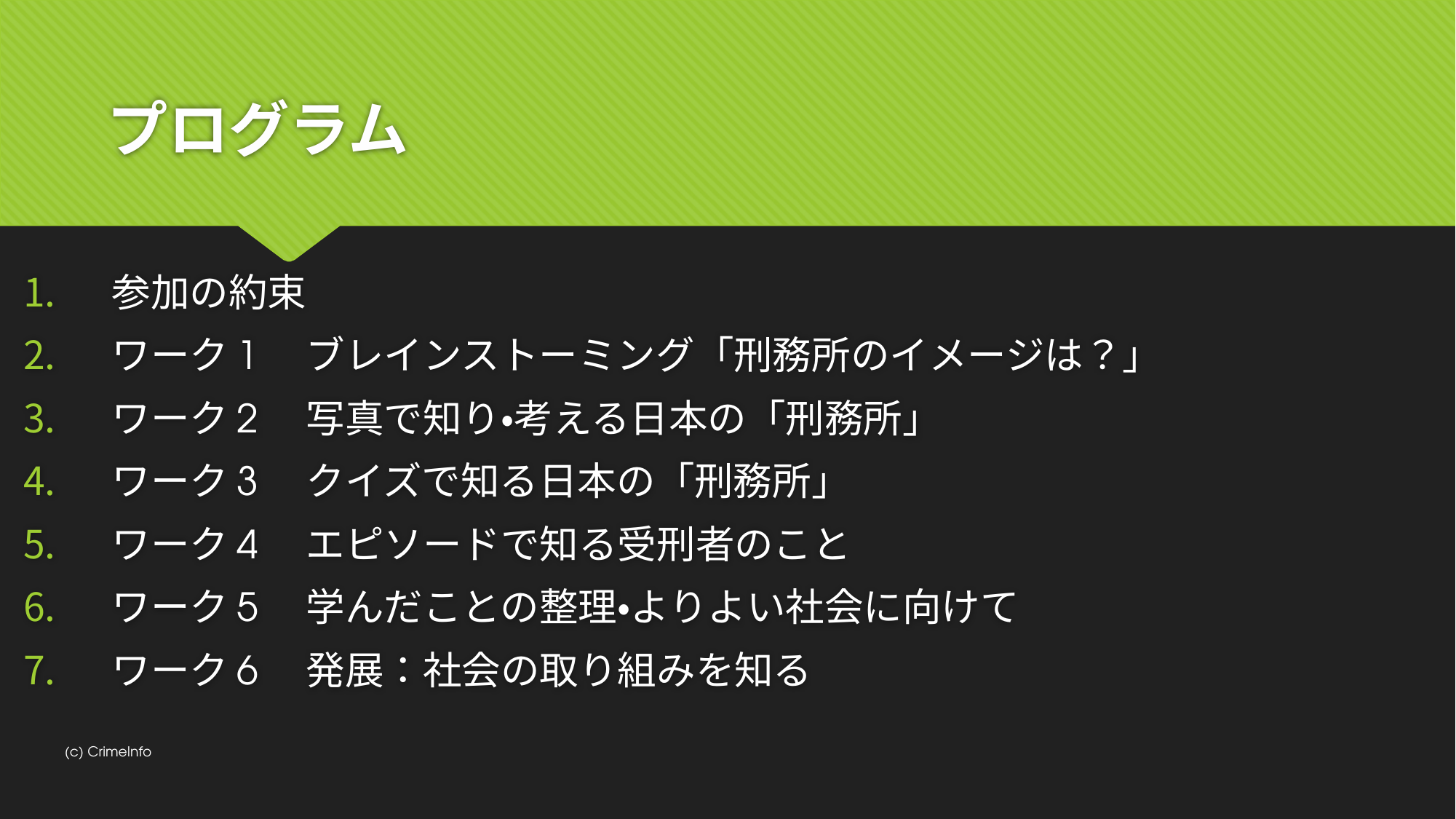

# プログラム
参加の約束
ワーク1　ブレインストーミング「刑務所のイメージは？」
ワーク2　写真で知り・考える日本の「刑務所」
ワーク3　クイズで知る日本の「刑務所」
ワーク4　エピソードで知る受刑者のこと
ワーク5　学んだことの整理・よりよい社会に向けて
ワーク6　発展：社会の取り組みを知る
(c) CrimeInfo